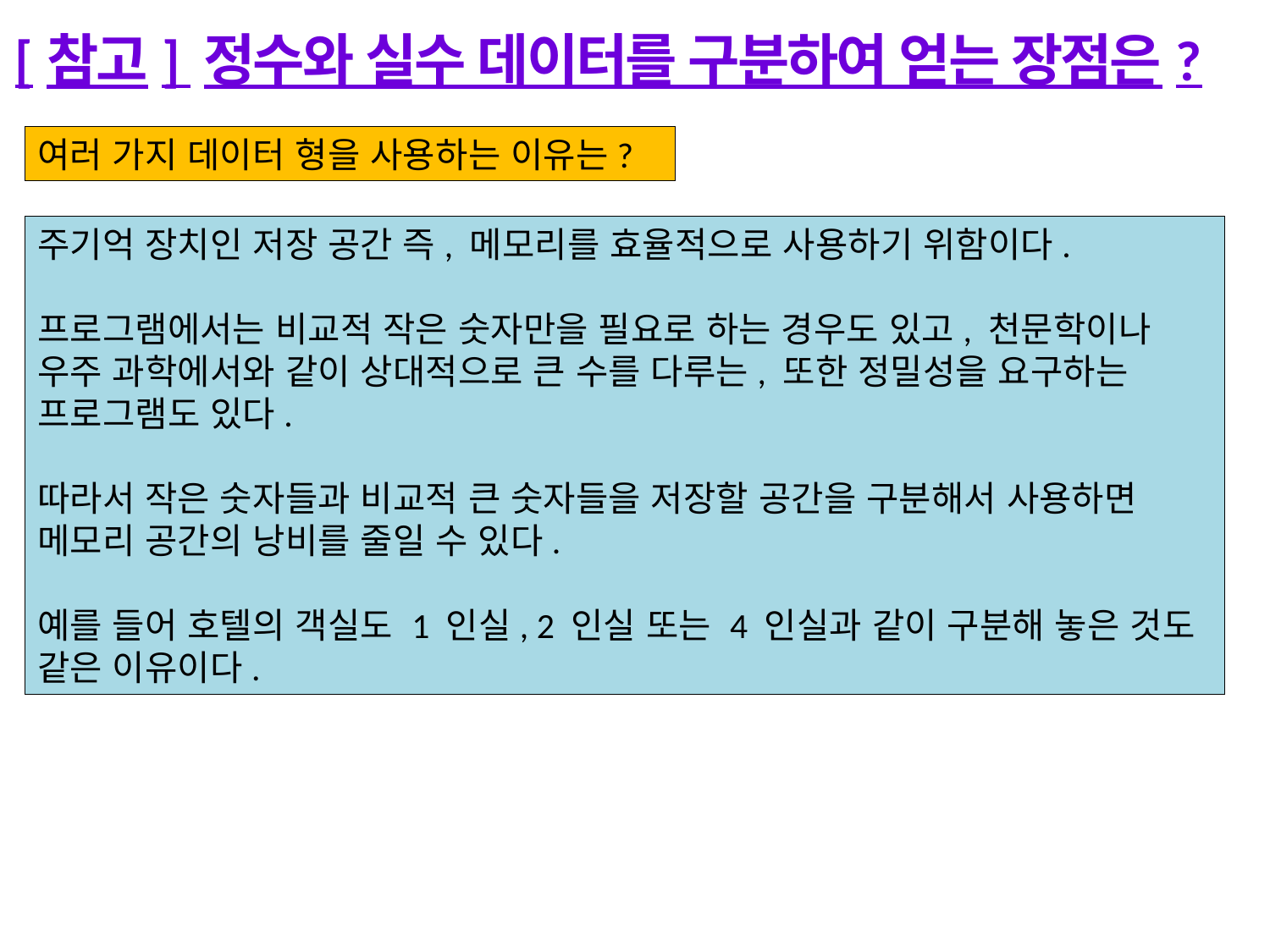

# [참고] 정수와 실수 데이터를 구분하여 얻는 장점은?
여러 가지 데이터 형을 사용하는 이유는?
주기억 장치인 저장 공간 즉, 메모리를 효율적으로 사용하기 위함이다.

프로그램에서는 비교적 작은 숫자만을 필요로 하는 경우도 있고, 천문학이나 우주 과학에서와 같이 상대적으로 큰 수를 다루는, 또한 정밀성을 요구하는 프로그램도 있다.

따라서 작은 숫자들과 비교적 큰 숫자들을 저장할 공간을 구분해서 사용하면 메모리 공간의 낭비를 줄일 수 있다.

예를 들어 호텔의 객실도 1 인실, 2 인실 또는 4 인실과 같이 구분해 놓은 것도 같은 이유이다.